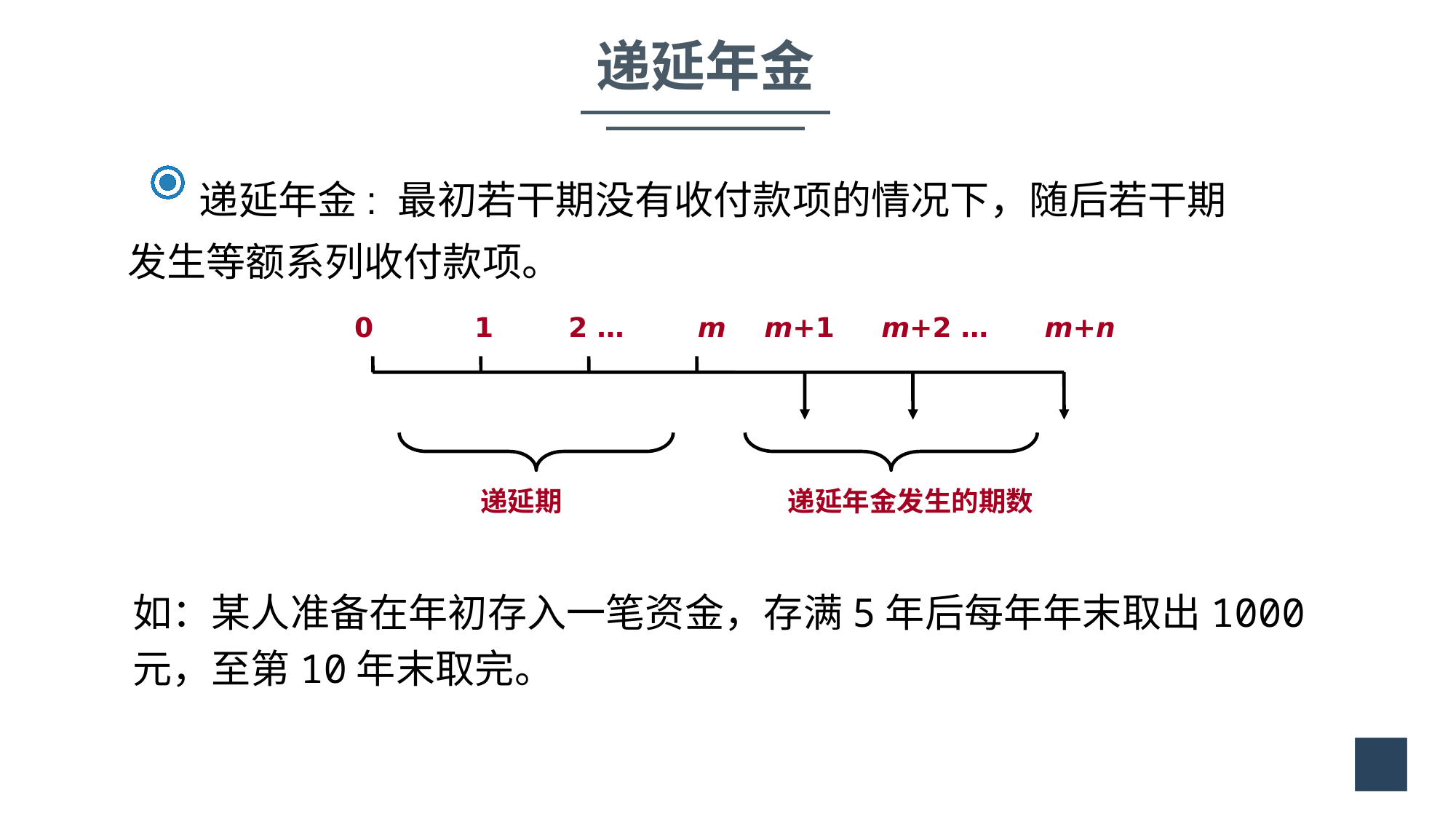

递延年金
       递延年金: 最初若干期没有收付款项的情况下，随后若干期发生等额系列收付款项。

0
1
2 …
m
m+1
m+2 …
m+n

递延期
递延年金发生的期数
如：某人准备在年初存入一笔资金，存满5年后每年年末取出1000元，至第10年末取完。